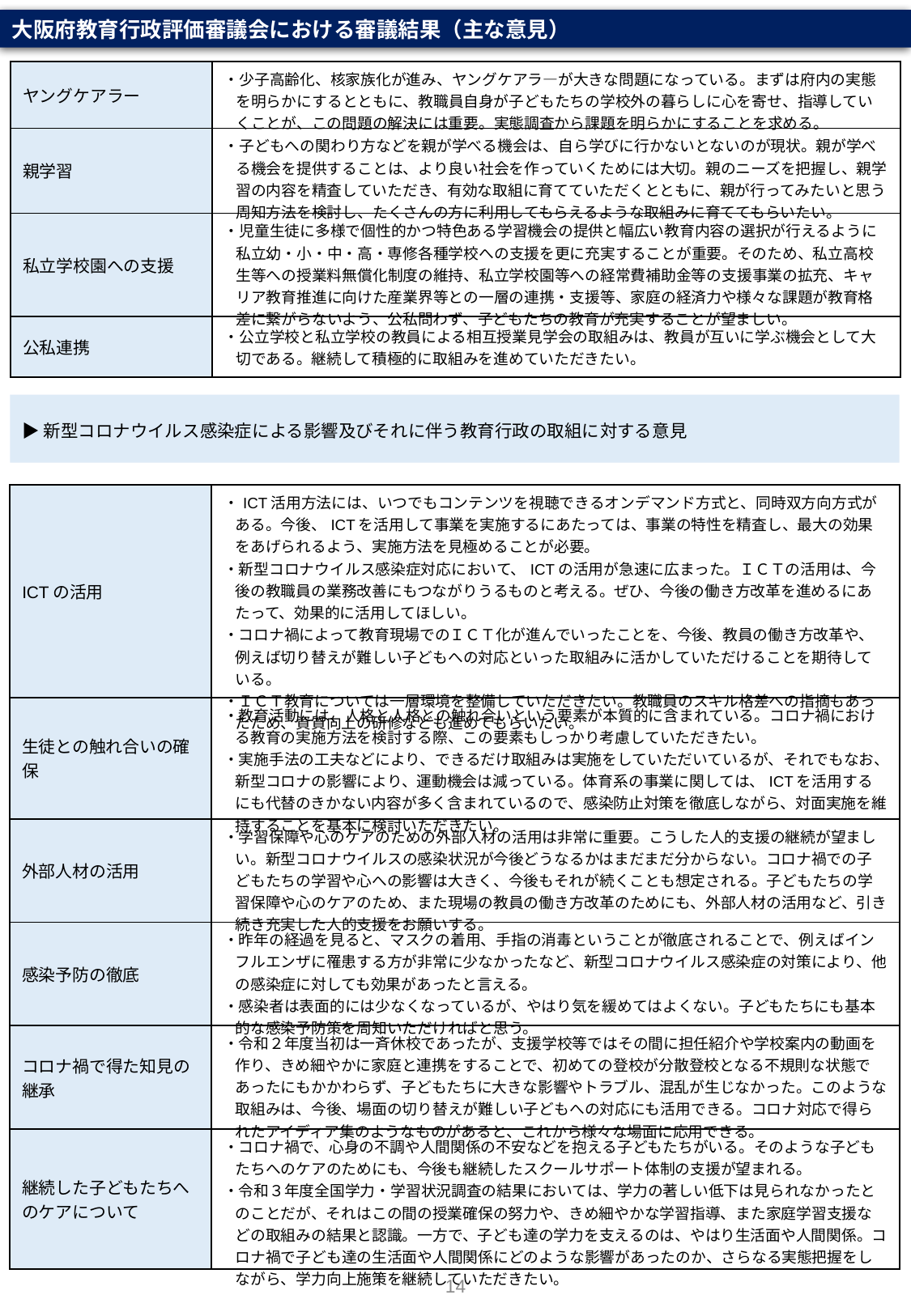

大阪府教育行政評価審議会における審議結果（主な意見）
| ヤングケアラー | ・少子高齢化、核家族化が進み、ヤングケアラ―が大きな問題になっている。まずは府内の実態を明らかにするとともに、教職員自身が子どもたちの学校外の暮らしに心を寄せ、指導していくことが、この問題の解決には重要。実態調査から課題を明らかにすることを求める。 |
| --- | --- |
| 親学習 | ・子どもへの関わり方などを親が学べる機会は、自ら学びに行かないとないのが現状。親が学べる機会を提供することは、より良い社会を作っていくためには大切。親のニーズを把握し、親学習の内容を精査していただき、有効な取組に育てていただくとともに、親が行ってみたいと思う周知方法を検討し、たくさんの方に利用してもらえるような取組みに育ててもらいたい。 |
| 私立学校園への支援 | ・児童生徒に多様で個性的かつ特色ある学習機会の提供と幅広い教育内容の選択が行えるように私立幼・小・中・高・専修各種学校への支援を更に充実することが重要。そのため、私立高校生等への授業料無償化制度の維持、私立学校園等への経常費補助金等の支援事業の拡充、キャリア教育推進に向けた産業界等との一層の連携・支援等、家庭の経済力や様々な課題が教育格差に繋がらないよう、公私問わず、子どもたちの教育が充実することが望ましい。 |
| 公私連携 | ・公立学校と私立学校の教員による相互授業見学会の取組みは、教員が互いに学ぶ機会として大切である。継続して積極的に取組みを進めていただきたい。 |
▶新型コロナウイルス感染症による影響及びそれに伴う教育行政の取組に対する意見
| ICTの活用 | ・ICT活用方法には、いつでもコンテンツを視聴できるオンデマンド方式と、同時双方向方式がある。今後、ICTを活用して事業を実施するにあたっては、事業の特性を精査し、最大の効果をあげられるよう、実施方法を見極めることが必要。 ・新型コロナウイルス感染症対応において、ICTの活用が急速に広まった。ＩＣＴの活用は、今後の教職員の業務改善にもつながりうるものと考える。ぜひ、今後の働き方改革を進めるにあたって、効果的に活用してほしい。 ・コロナ禍によって教育現場でのＩＣＴ化が進んでいったことを、今後、教員の働き方改革や、例えば切り替えが難しい子どもへの対応といった取組みに活かしていただけることを期待している。 ・ＩＣＴ教育については一層環境を整備していただきたい。教職員のスキル格差への指摘もあったため、資質向上の研修なども進めてもらいたい。 |
| --- | --- |
| 生徒との触れ合いの確保 | ・教育活動には、人格と人格との触れ合いという要素が本質的に含まれている。コロナ禍における教育の実施方法を検討する際、この要素もしっかり考慮していただきたい。 ・実施手法の工夫などにより、できるだけ取組みは実施をしていただいているが、それでもなお、新型コロナの影響により、運動機会は減っている。体育系の事業に関しては、ICTを活用するにも代替のきかない内容が多く含まれているので、感染防止対策を徹底しながら、対面実施を維持することを基本に検討いただきたい。 |
| 外部人材の活用 | ・学習保障や心のケアのための外部人材の活用は非常に重要。こうした人的支援の継続が望ましい。新型コロナウイルスの感染状況が今後どうなるかはまだまだ分からない。コロナ禍での子どもたちの学習や心への影響は大きく、今後もそれが続くことも想定される。子どもたちの学習保障や心のケアのため、また現場の教員の働き方改革のためにも、外部人材の活用など、引き続き充実した人的支援をお願いする。 |
| 感染予防の徹底 | ・昨年の経過を見ると、マスクの着用、手指の消毒ということが徹底されることで、例えばインフルエンザに罹患する方が非常に少なかったなど、新型コロナウイルス感染症の対策により、他の感染症に対しても効果があったと言える。 ・感染者は表面的には少なくなっているが、やはり気を緩めてはよくない。子どもたちにも基本的な感染予防策を周知いただければと思う。 |
| コロナ禍で得た知見の継承 | ・令和２年度当初は一斉休校であったが、支援学校等ではその間に担任紹介や学校案内の動画を作り、きめ細やかに家庭と連携をすることで、初めての登校が分散登校となる不規則な状態であったにもかかわらず、子どもたちに大きな影響やトラブル、混乱が生じなかった。このような取組みは、今後、場面の切り替えが難しい子どもへの対応にも活用できる。コロナ対応で得られたアイディア集のようなものがあると、これから様々な場面に応用できる。 |
| 継続した子どもたちへのケアについて | ・コロナ禍で、心身の不調や人間関係の不安などを抱える子どもたちがいる。そのような子どもたちへのケアのためにも、今後も継続したスクールサポート体制の支援が望まれる。 ・令和３年度全国学力・学習状況調査の結果においては、学力の著しい低下は見られなかったとのことだが、それはこの間の授業確保の努力や、きめ細やかな学習指導、また家庭学習支援などの取組みの結果と認識。一方で、子ども達の学力を支えるのは、やはり生活面や人間関係。コロナ禍で子ども達の生活面や人間関係にどのような影響があったのか、さらなる実態把握をしながら、学力向上施策を継続していただきたい。 |
14